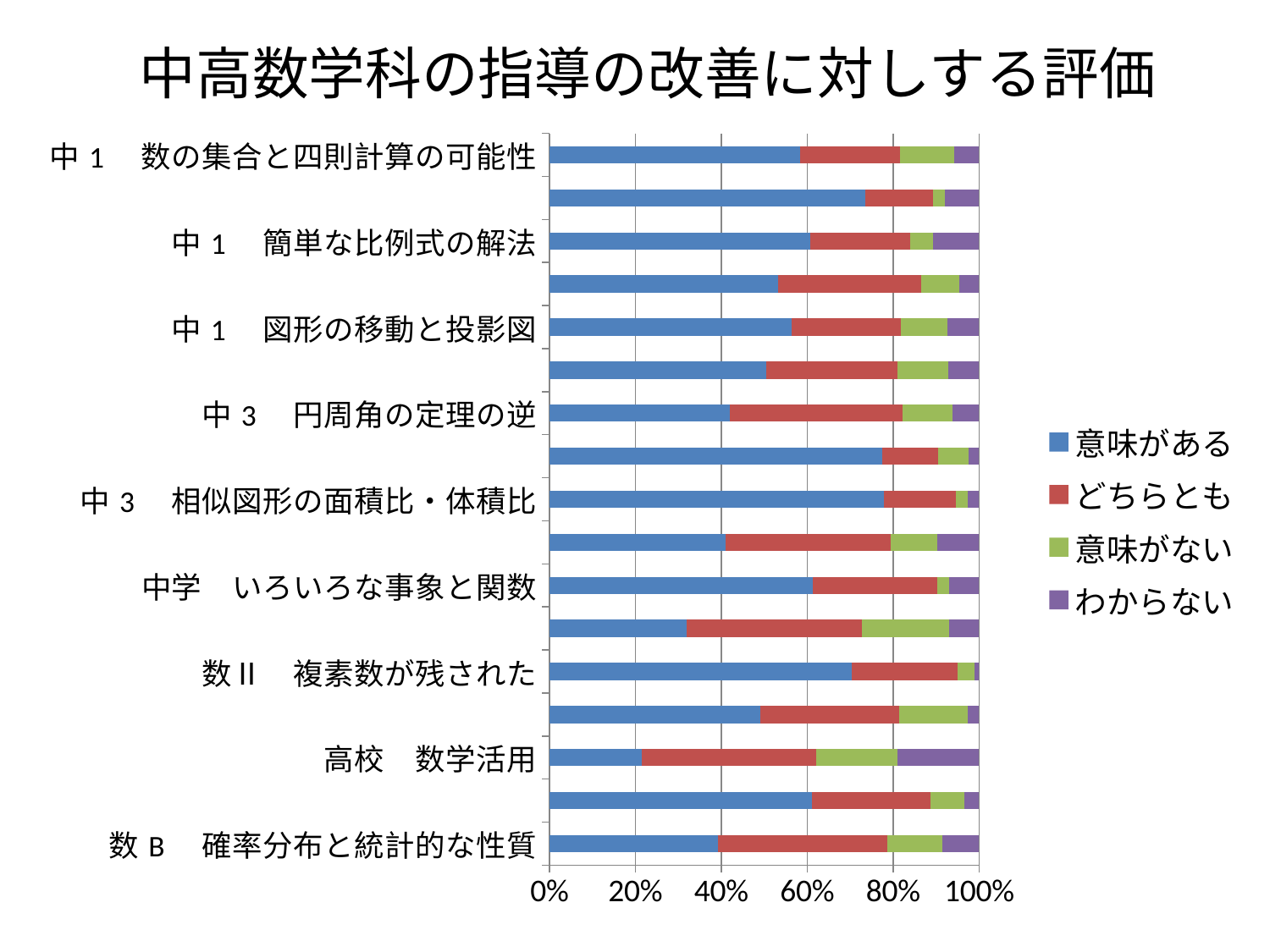

# 中高数学科の指導の改善に対しする評価

### Chart

| Category | 意味がある | どちらとも | 意味がない | わからない |
|---|---|---|---|---|
| 数B　確率分布と統計的な性質 | 46.0 | 46.0 | 15.0 | 10.0 |
| 数A　整数の性質 | 71.0 | 32.0 | 9.0 | 4.0 |
| 高校　数学活用 | 25.0 | 47.0 | 22.0 | 22.0 |
| 数Ⅲ　複素数平面 | 58.0 | 38.0 | 19.0 | 3.0 |
| 数Ⅱ　複素数が残された | 71.0 | 25.0 | 4.0 | 1.0 |
| 数Ⅰ　データの分析 | 41.0 | 52.0 | 26.0 | 9.0 |
| 中学　いろいろな事象と関数 | 70.0 | 33.0 | 3.0 | 8.0 |
| 中1　資料の活用　中3　標本調査 | 46.0 | 43.0 | 12.0 | 11.0 |
| 中3　相似図形の面積比・体積比 | 88.0 | 19.0 | 3.0 | 3.0 |
| 中3　解の公式 | 65.0 | 11.0 | 6.0 | 2.0 |
| 中3　円周角の定理の逆 | 47.0 | 45.0 | 13.0 | 7.0 |
| 中1　資料の活用 | 56.0 | 34.0 | 13.0 | 8.0 |
| 中1　図形の移動と投影図 | 62.0 | 28.0 | 12.0 | 8.0 |
| 中1　球の体積・表面積 | 59.0 | 37.0 | 10.0 | 5.0 |
| 中1　簡単な比例式の解法 | 68.0 | 26.0 | 6.0 | 12.0 |
| 中1　大小関係の不等式による表現 | 83.0 | 18.0 | 3.0 | 9.0 |
| 中1　数の集合と四則計算の可能性 | 60.0 | 24.0 | 13.0 | 6.0 |